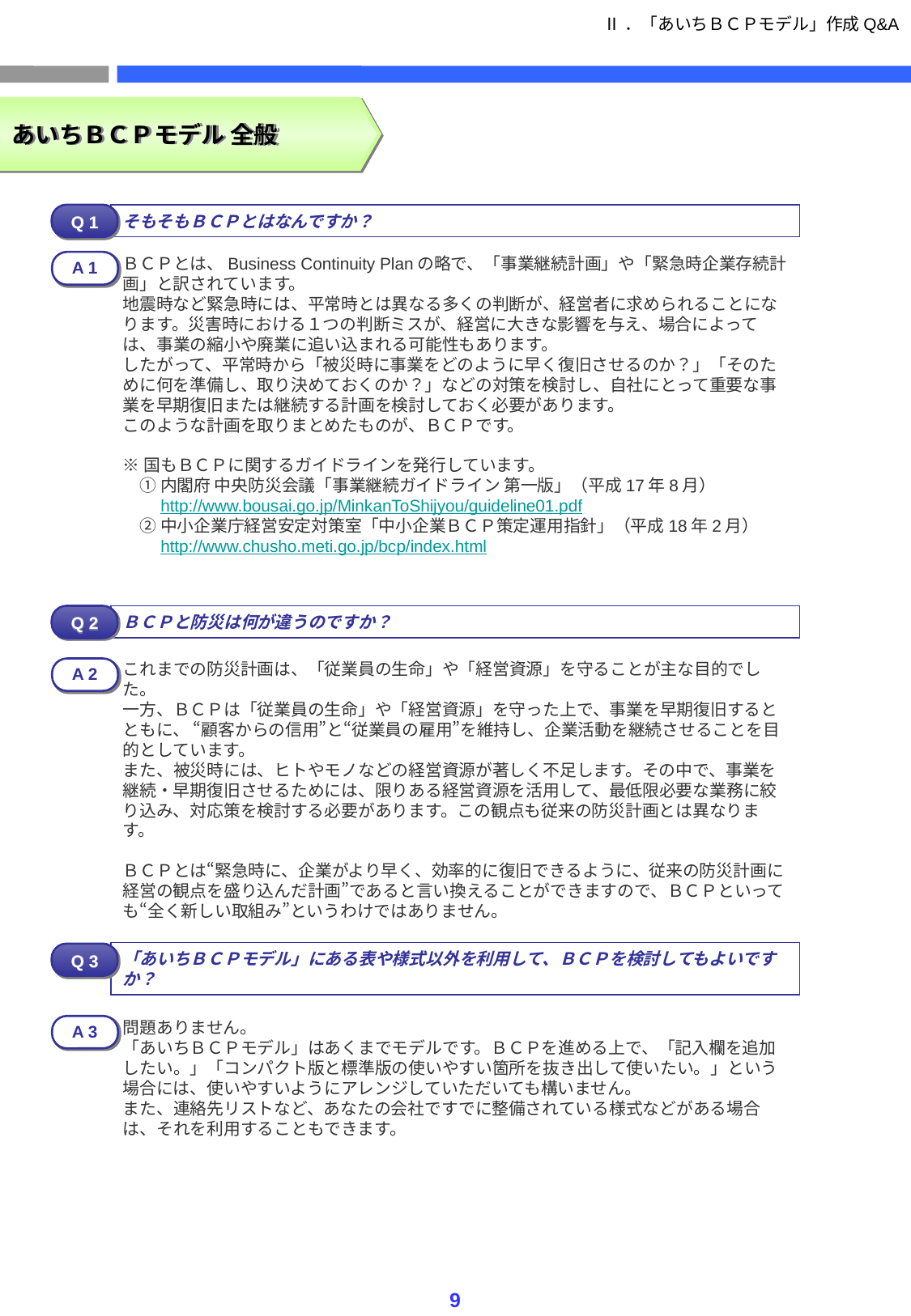

Ⅱ．「あいちＢＣＰモデル」作成Q&A

あいちＢＣＰモデル 全般

そもそもＢＣＰとはなんですか？
Q 1

ＢＣＰとは、Business Continuity Planの略で、「事業継続計画」や「緊急時企業存続計画」と訳されています。
地震時など緊急時には、平常時とは異なる多くの判断が、経営者に求められることになります。災害時における１つの判断ミスが、経営に大きな影響を与え、場合によっては、事業の縮小や廃業に追い込まれる可能性もあります。
したがって、平常時から「被災時に事業をどのように早く復旧させるのか？」「そのために何を準備し、取り決めておくのか？」などの対策を検討し、自社にとって重要な事業を早期復旧または継続する計画を検討しておく必要があります。
このような計画を取りまとめたものが、ＢＣＰです。

※国もＢＣＰに関するガイドラインを発行しています。
　① 内閣府 中央防災会議「事業継続ガイドライン 第一版」（平成17年8月）
　　http://www.bousai.go.jp/MinkanToShijyou/guideline01.pdf
　② 中小企業庁経営安定対策室「中小企業ＢＣＰ策定運用指針」（平成18年2月）
　　http://www.chusho.meti.go.jp/bcp/index.html
A 1

ＢＣＰと防災は何が違うのですか？
Q 2

これまでの防災計画は、「従業員の生命」や「経営資源」を守ることが主な目的でした。
一方、ＢＣＰは「従業員の生命」や「経営資源」を守った上で、事業を早期復旧するとともに、 “顧客からの信用”と“従業員の雇用”を維持し、企業活動を継続させることを目的としています。
また、被災時には、ヒトやモノなどの経営資源が著しく不足します。その中で、事業を継続・早期復旧させるためには、限りある経営資源を活用して、最低限必要な業務に絞り込み、対応策を検討する必要があります。この観点も従来の防災計画とは異なります。

ＢＣＰとは“緊急時に、企業がより早く、効率的に復旧できるように、従来の防災計画に経営の観点を盛り込んだ計画”であると言い換えることができますので、ＢＣＰといっても“全く新しい取組み”というわけではありません。
A 2

「あいちＢＣＰモデル」にある表や様式以外を利用して、ＢＣＰを検討してもよいですか？

Q 3
問題ありません。
「あいちＢＣＰモデル」はあくまでモデルです。ＢＣＰを進める上で、「記入欄を追加したい。」「コンパクト版と標準版の使いやすい箇所を抜き出して使いたい。」という場合には、使いやすいようにアレンジしていただいても構いません。
また、連絡先リストなど、あなたの会社ですでに整備されている様式などがある場合は、それを利用することもできます。
A 3

9